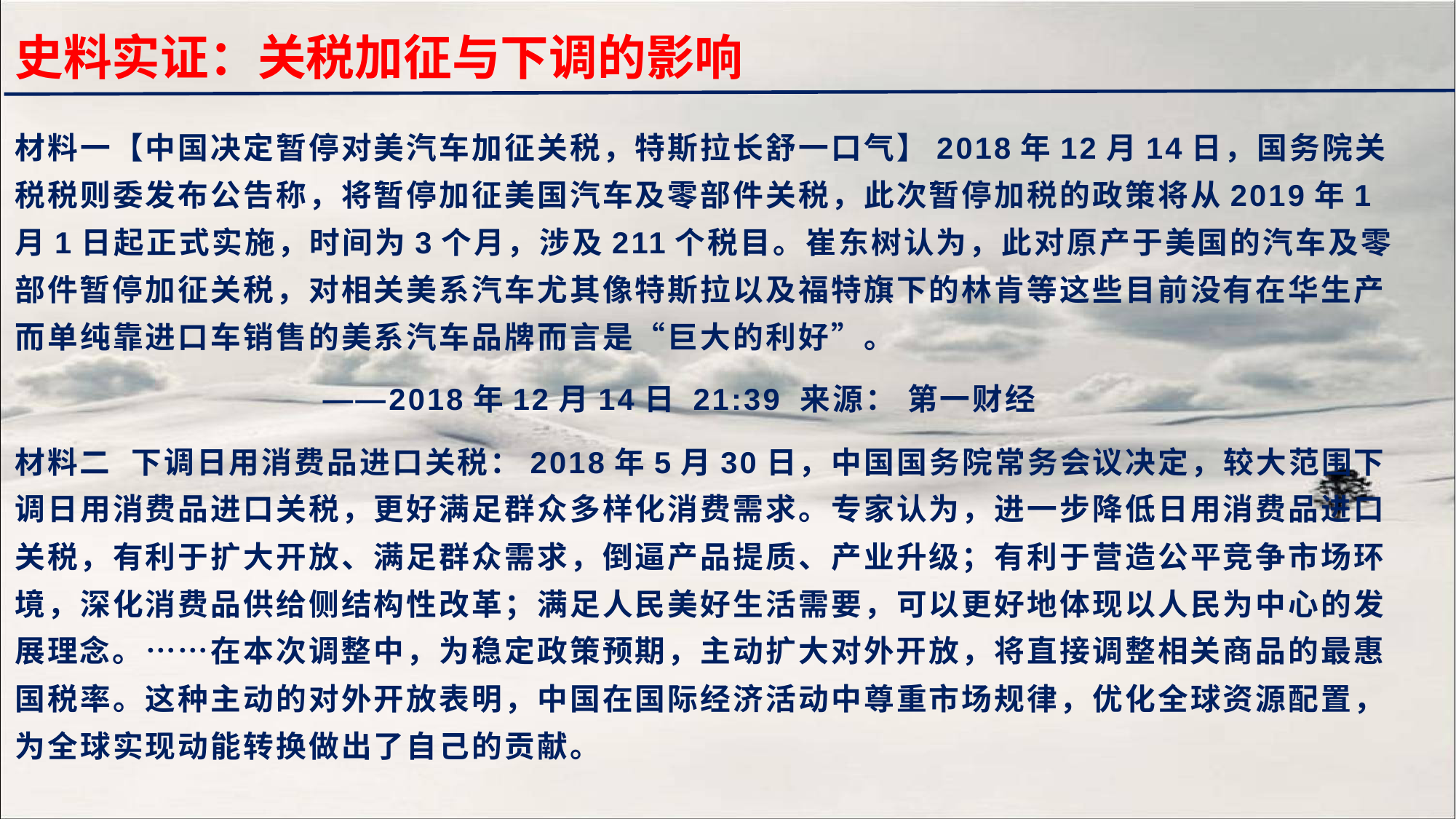

史料实证：关税加征与下调的影响
材料一【中国决定暂停对美汽车加征关税，特斯拉长舒一口气】2018年12月14日，国务院关税税则委发布公告称，将暂停加征美国汽车及零部件关税，此次暂停加税的政策将从2019年1月1日起正式实施，时间为3个月，涉及211个税目。崔东树认为，此对原产于美国的汽车及零部件暂停加征关税，对相关美系汽车尤其像特斯拉以及福特旗下的林肯等这些目前没有在华生产而单纯靠进口车销售的美系汽车品牌而言是“巨大的利好”。
                             ——2018年12月14日 21:39 来源： 第一财经
材料二  下调日用消费品进口关税：2018年5月30日，中国国务院常务会议决定，较大范围下调日用消费品进口关税，更好满足群众多样化消费需求。专家认为，进一步降低日用消费品进口关税，有利于扩大开放、满足群众需求，倒逼产品提质、产业升级；有利于营造公平竞争市场环境，深化消费品供给侧结构性改革；满足人民美好生活需要，可以更好地体现以人民为中心的发展理念。……在本次调整中，为稳定政策预期，主动扩大对外开放，将直接调整相关商品的最惠国税率。这种主动的对外开放表明，中国在国际经济活动中尊重市场规律，优化全球资源配置，为全球实现动能转换做出了自己的贡献。